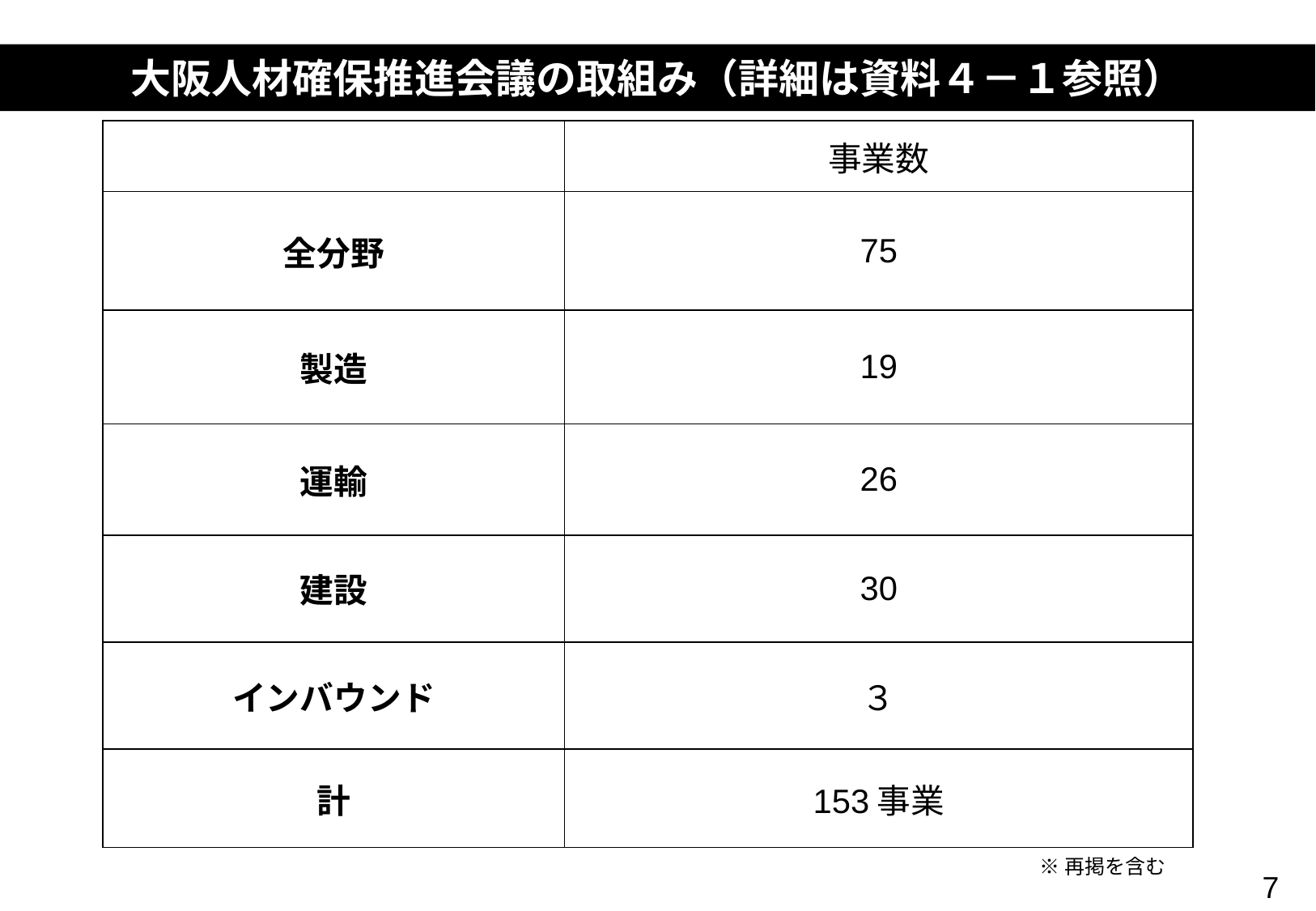

大阪人材確保推進会議の取組み（詳細は資料４－１参照）
|  | 事業数 |
| --- | --- |
| 全分野 | 75 |
| 製造 | 19 |
| 運輸 | 26 |
| 建設 | 30 |
| インバウンド | ３ |
| 計 | 153事業 |
※再掲を含む
7